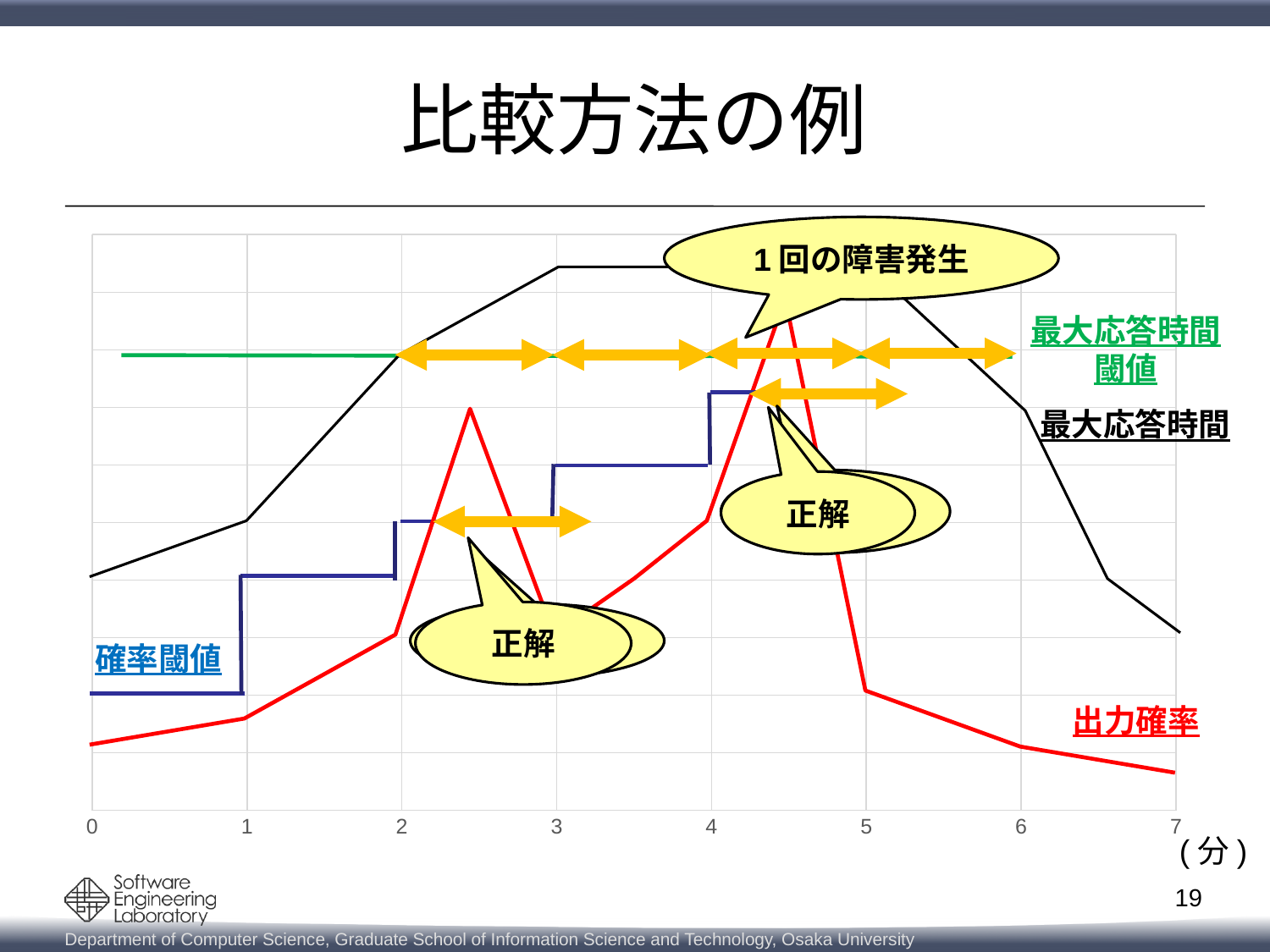

# 比較方法の例
1回の障害発生

### Chart

| Category | BN閾値 |
|---|---|
| 0 | None |
| 1 | None |
| 2 | None |
| 3 | None |
| 4 | None |
| 5 | None |
| 6 | None |
| 7 | 0.0 |
最大応答時間
閾値
最大応答時間
アラート
正解
正解
アラート
確率閾値
出力確率
(分)
19